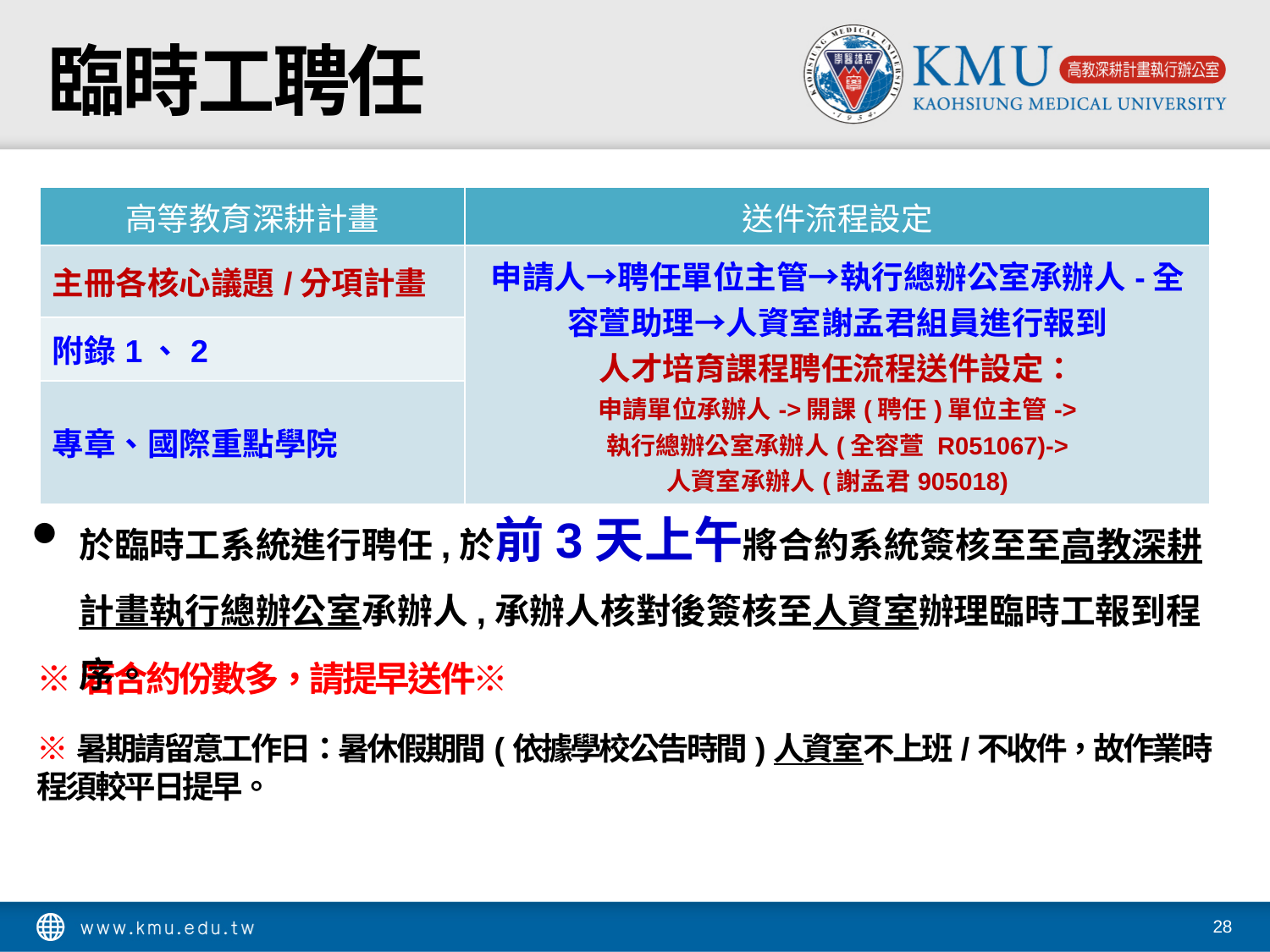

# 臨時工聘任
| 高等教育深耕計畫 | 送件流程設定 |
| --- | --- |
| 主冊各核心議題/分項計畫 | 申請人→聘任單位主管→執行總辦公室承辦人-全容萱助理→人資室謝孟君組員進行報到 人才培育課程聘任流程送件設定： 申請單位承辦人->開課(聘任)單位主管-> 執行總辦公室承辦人(全容萱 R051067)-> 人資室承辦人(謝孟君905018) |
| 附錄1、2 |  |
| 專章、國際重點學院 |  |
於臨時工系統進行聘任,於前3天上午將合約系統簽核至至高教深耕計畫執行總辦公室承辦人,承辦人核對後簽核至人資室辦理臨時工報到程序。

※若合約份數多，請提早送件※
※暑期請留意工作日：暑休假期間(依據學校公告時間)人資室不上班/不收件，故作業時程須較平日提早。
28